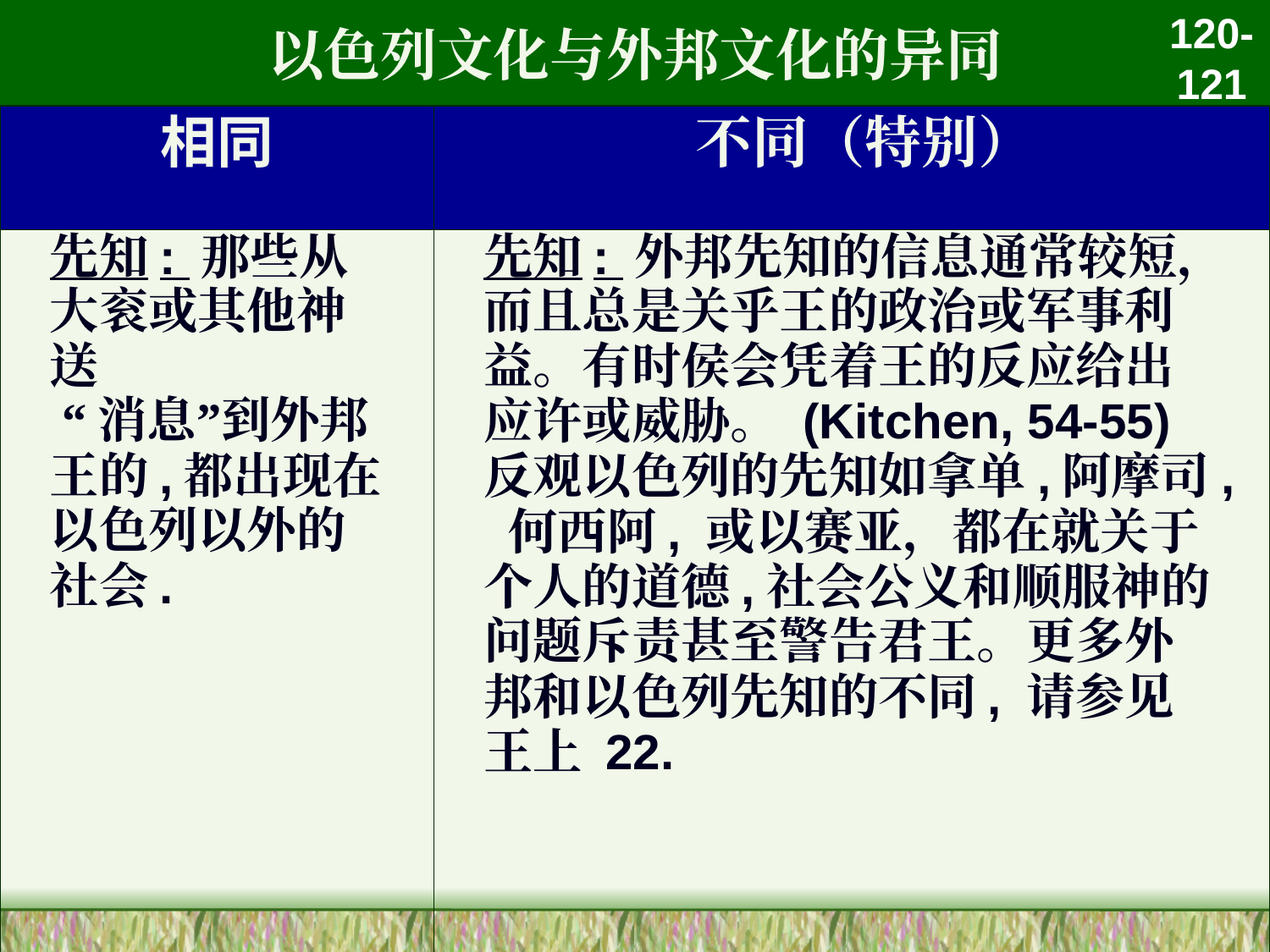

# 以色列文化与外邦文化的异同
120-121
| 相同 | 不同（特别） |
| --- | --- |
| 先知: 那些从大衮或其他神送 “消息”到外邦王的,都出现在以色列以外的社会. | 先知: 外邦先知的信息通常较短，而且总是关乎王的政治或军事利益。有时侯会凭着王的反应给出应许或威胁。 (Kitchen, 54-55)反观以色列的先知如拿单,阿摩司, 何西阿, 或以赛亚，都在就关于个人的道德,社会公义和顺服神的问题斥责甚至警告君王。更多外邦和以色列先知的不同, 请参见王上 22. |